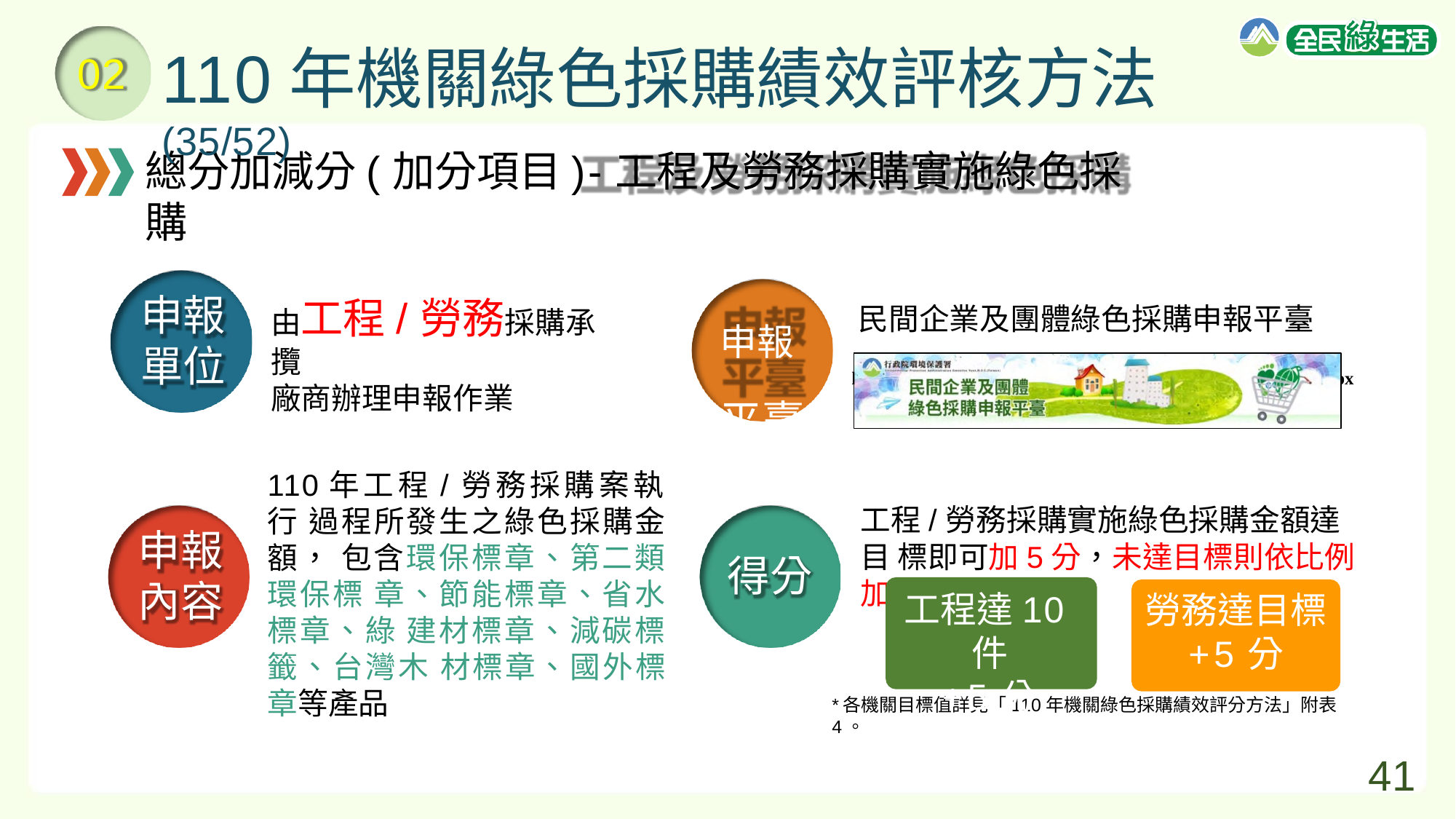

# 110年機關綠色採購績效評核方法(35/52)
02

總分加減分(加分項目)-工程及勞務採購實施綠色採購

申報	民間企業及團體綠色採購申報平臺
https://greenliving.epa.gov.tw/GreenLife/PurChaseRpt/login.aspx
平臺

申報 單位
由工程/勞務採購承攬
廠商辦理申報作業

110年工程/勞務採購案執行 過程所發生之綠色採購金額， 包含環保標章、第二類環保標 章、節能標章、省水標章、綠 建材標章、減碳標籤、台灣木 材標章、國外標章等產品
工程/勞務採購實施綠色採購金額達目 標即可加5分，未達目標則依比例加分

申報 內容
得分

工程達10件
+5分
勞務達目標
+5分
*各機關目標值詳見「110年機關綠色採購績效評分方法」附表4。
41